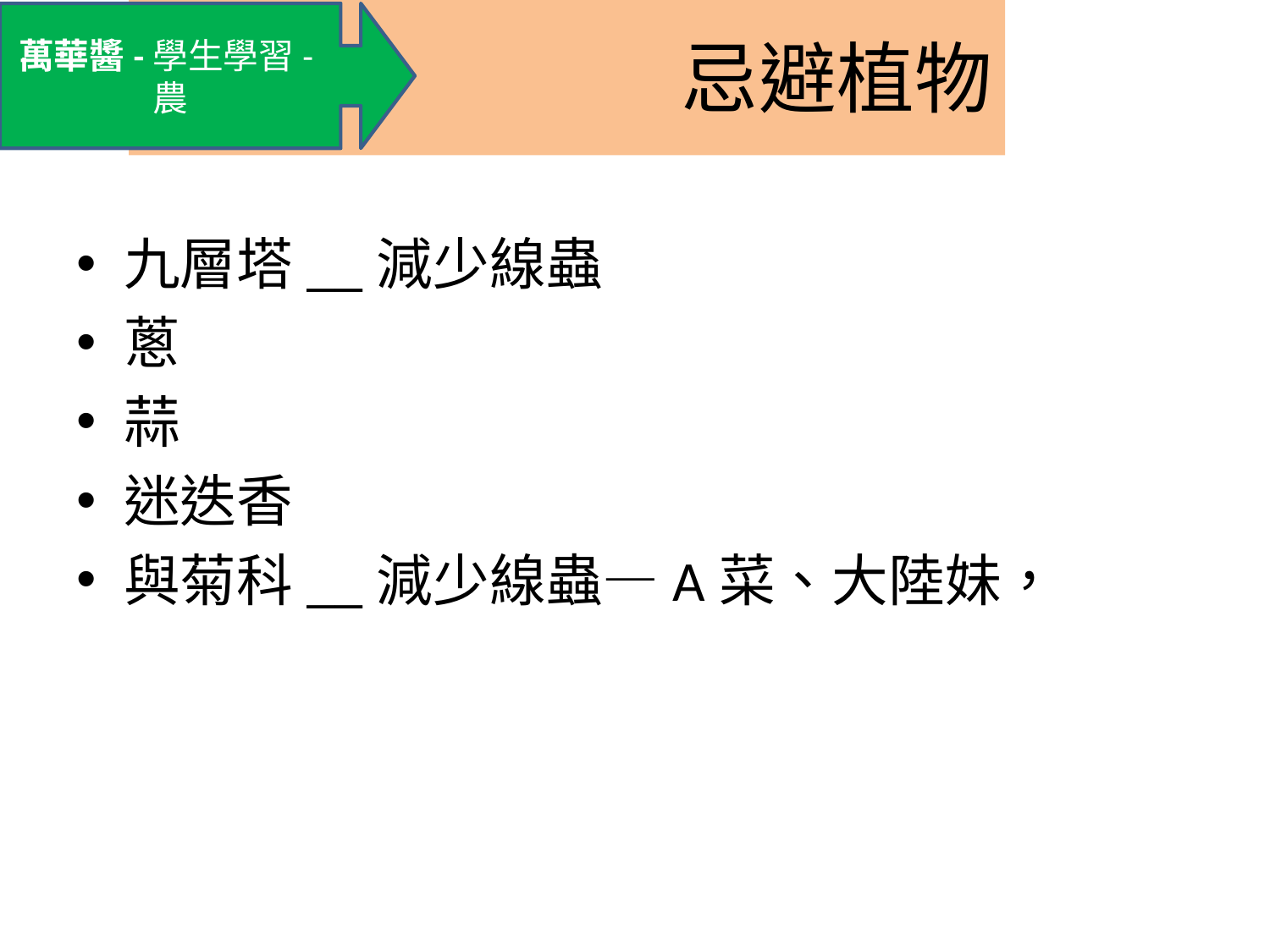

# 忌避植物
萬華醬-學生學習-農
九層塔__減少線蟲
蔥
蒜
迷迭香
與菊科__減少線蟲—A菜、大陸妹，